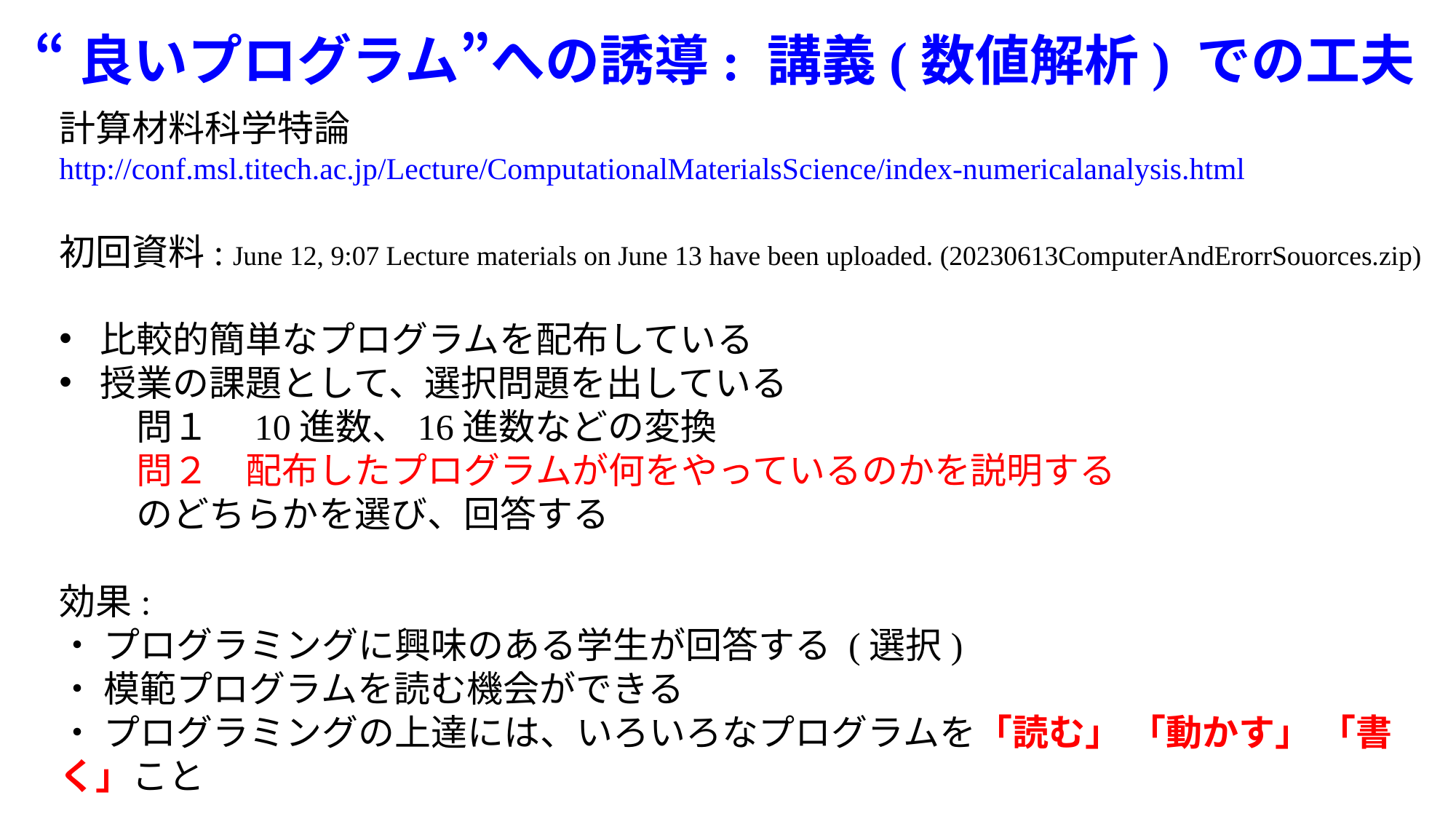

# “良いプログラム”への誘導: 講義(数値解析) での工夫
計算材料科学特論
http://conf.msl.titech.ac.jp/Lecture/ComputationalMaterialsScience/index-numericalanalysis.html

初回資料: June 12, 9:07 Lecture materials on June 13 have been uploaded. (20230613ComputerAndErorrSouorces.zip)

比較的簡単なプログラムを配布している
授業の課題として、選択問題を出している
　問１　10進数、16進数などの変換
　問２　配布したプログラムが何をやっているのかを説明する
　のどちらかを選び、回答する

効果:
・ プログラミングに興味のある学生が回答する (選択)
・ 模範プログラムを読む機会ができる
・ プログラミングの上達には、いろいろなプログラムを「読む」 「動かす」 「書く」こと